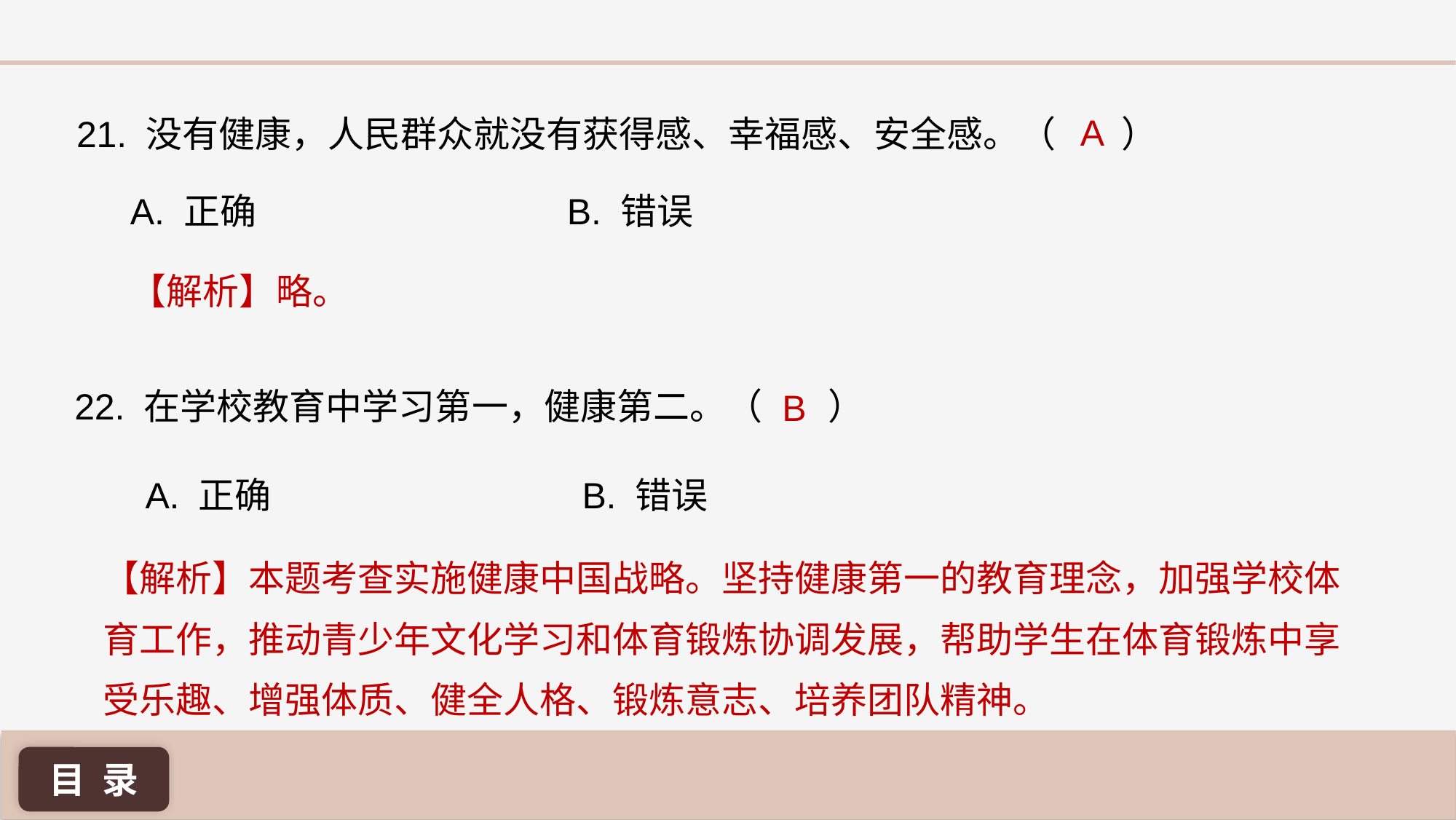

A
21. 没有健康，人民群众就没有获得感、幸福感、安全感。（        ）
A. 正确 			B. 错误
【解析】略。
B
22. 在学校教育中学习第一，健康第二。（        ）
A. 正确 			B. 错误
【解析】本题考查实施健康中国战略。坚持健康第一的教育理念，加强学校体育工作，推动青少年文化学习和体育锻炼协调发展，帮助学生在体育锻炼中享受乐趣、增强体质、健全人格、锻炼意志、培养团队精神。